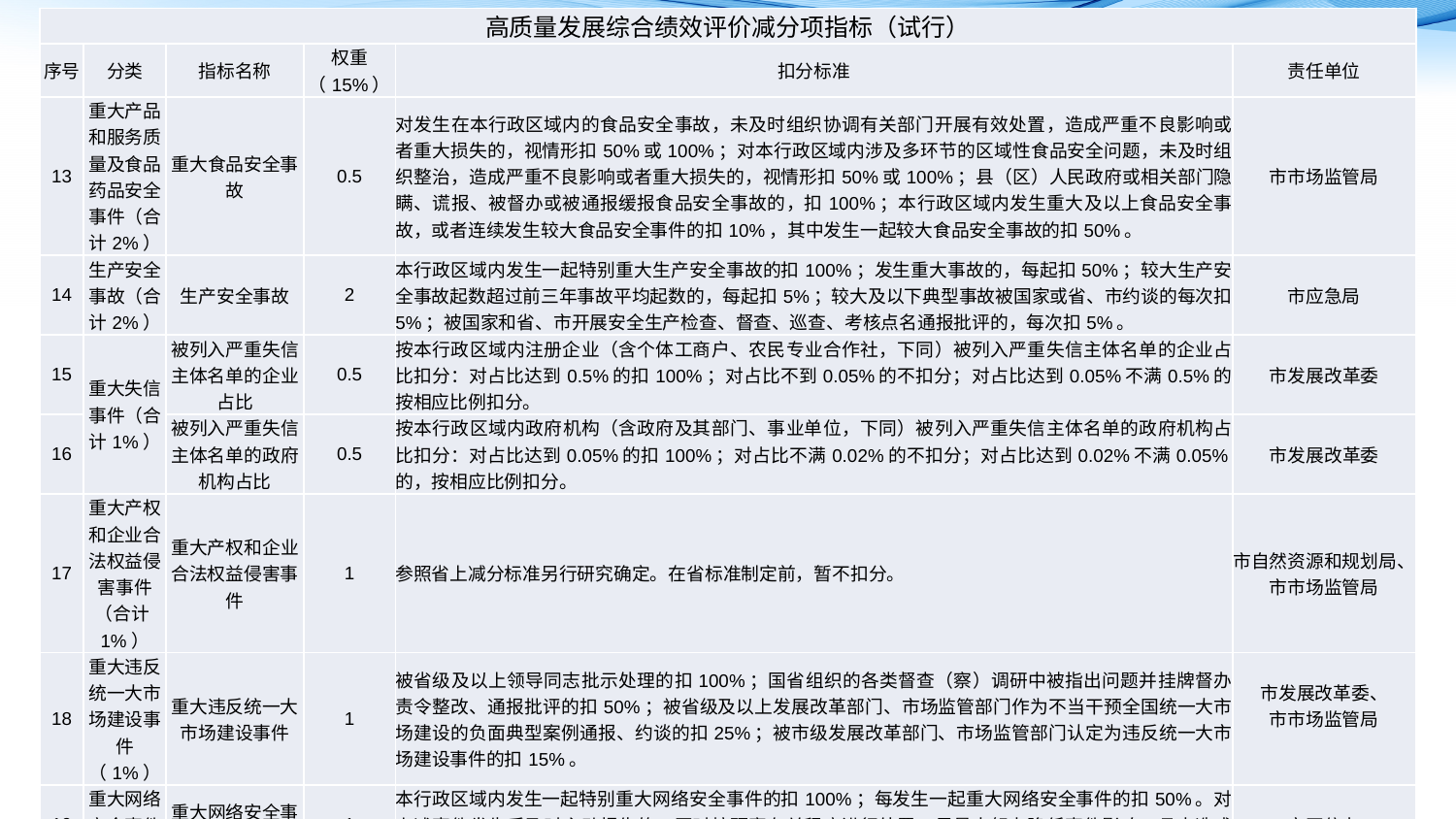

| 高质量发展综合绩效评价减分项指标（试行） |  |  |  |  |  |
| --- | --- | --- | --- | --- | --- |
| 序号 | 分类 | 指标名称 | 权重（15%） | 扣分标准 | 责任单位 |
| 13 | 重大产品和服务质量及食品药品安全事件（合计2%） | 重大食品安全事故 | 0.5 | 对发生在本行政区域内的食品安全事故，未及时组织协调有关部门开展有效处置，造成严重不良影响或者重大损失的，视情形扣50%或100%；对本行政区域内涉及多环节的区域性食品安全问题，未及时组织整治，造成严重不良影响或者重大损失的，视情形扣50%或100%；县（区）人民政府或相关部门隐瞒、谎报、被督办或被通报缓报食品安全事故的，扣100%；本行政区域内发生重大及以上食品安全事故，或者连续发生较大食品安全事件的扣10%，其中发生一起较大食品安全事故的扣50%。 | 市市场监管局 |
| 14 | 生产安全事故（合计2%） | 生产安全事故 | 2 | 本行政区域内发生一起特别重大生产安全事故的扣100%；发生重大事故的，每起扣50%；较大生产安全事故起数超过前三年事故平均起数的，每起扣5%；较大及以下典型事故被国家或省、市约谈的每次扣5%；被国家和省、市开展安全生产检查、督查、巡查、考核点名通报批评的，每次扣5%。 | 市应急局 |
| 15 | 重大失信事件（合计1%） | 被列入严重失信主体名单的企业占比 | 0.5 | 按本行政区域内注册企业（含个体工商户、农民专业合作社，下同）被列入严重失信主体名单的企业占比扣分：对占比达到0.5%的扣100%；对占比不到0.05%的不扣分；对占比达到0.05%不满0.5%的，按相应比例扣分。 | 市发展改革委 |
| 16 |  | 被列入严重失信主体名单的政府机构占比 | 0.5 | 按本行政区域内政府机构（含政府及其部门、事业单位，下同）被列入严重失信主体名单的政府机构占比扣分：对占比达到0.05%的扣100%；对占比不满0.02%的不扣分；对占比达到0.02%不满0.05%的，按相应比例扣分。 | 市发展改革委 |
| 17 | 重大产权和企业合法权益侵害事件（合计1%） | 重大产权和企业合法权益侵害事件 | 1 | 参照省上减分标准另行研究确定。在省标准制定前，暂不扣分。 | 市自然资源和规划局、 市市场监管局 |
| 18 | 重大违反统一大市场建设事件（1%） | 重大违反统一大市场建设事件 | 1 | 被省级及以上领导同志批示处理的扣100%；国省组织的各类督查（察）调研中被指出问题并挂牌督办、责令整改、通报批评的扣50%；被省级及以上发展改革部门、市场监管部门作为不当干预全国统一大市场建设的负面典型案例通报、约谈的扣25%；被市级发展改革部门、市场监管部门认定为违反统一大市场建设事件的扣15%。 | 市发展改革委、 市市场监管局 |
| 19 | 重大网络安全事件（1%） | 重大网络安全事件 | 1 | 本行政区域内发生一起特别重大网络安全事件的扣100%；每发生一起重大网络安全事件的扣50%。对上述事件发生后及时主动报告的，同时按预案有关程序进行处置、尽最大努力降低事件影响，且未造成重大危害后果的，视情形不扣分。 | 市网信办 |
| 20 | 重大统计造假事件（1%） | 重大统计造假事件 | 1 | 本行政区域内每发生一起特别重大统计造假事件的扣50%；每发生一起重大统计造假事件的扣30%；每发生一起较大统计造假事件的扣10%。 | 市统计局 |
| 21 | 文物保护传承安全事件（1%） | 文物安全事件 | 1 | 本行政区域内发生一起文物安全事件的扣100%。因存在文物安全问题被国家点名通报批评的，每次扣50%；被省点名通报批评的，每次扣30%。 | 市文化广播电视体育和旅游局 |